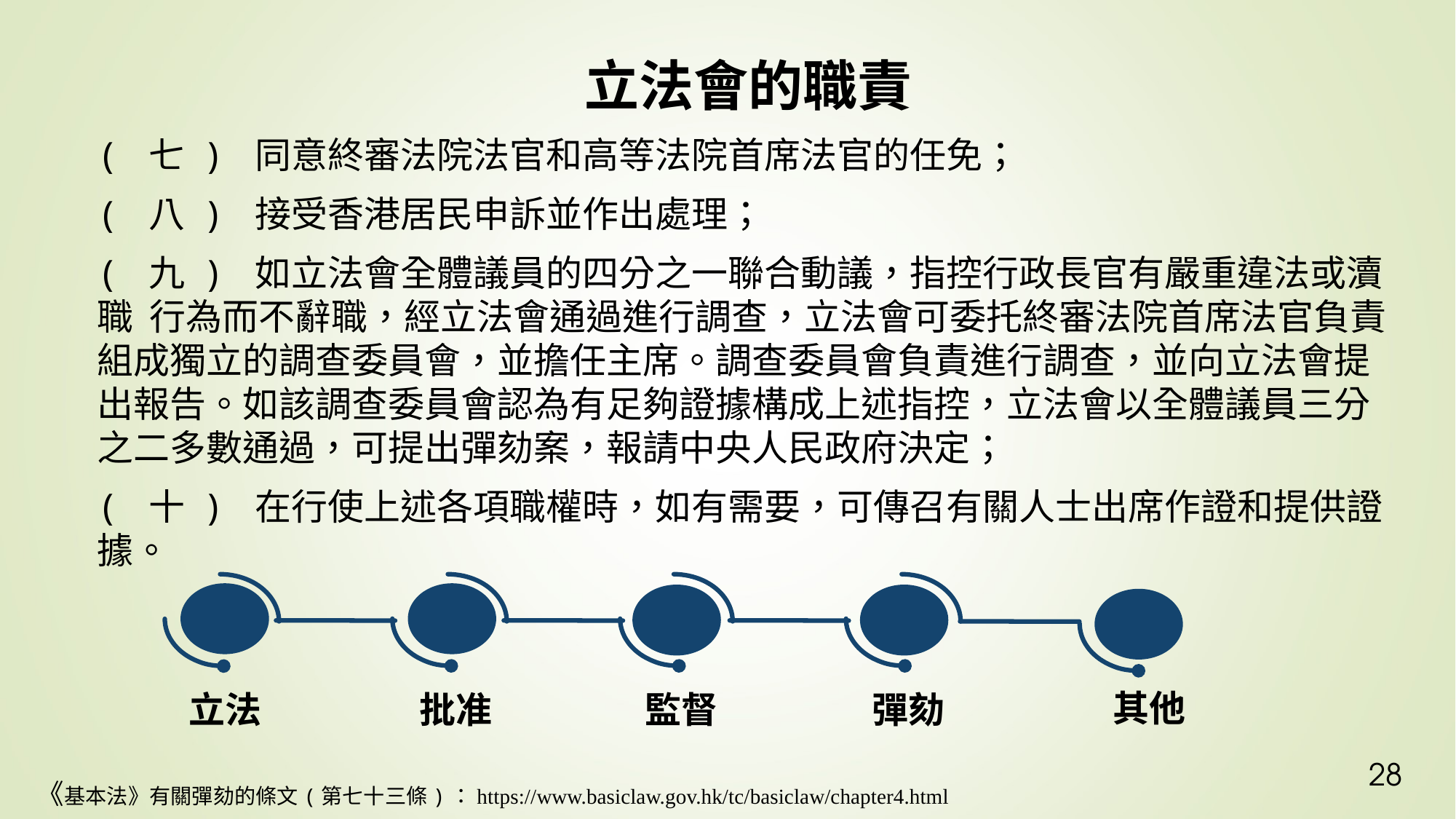

立法會的職責
( 七 ) 同意終審法院法官和高等法院首席法官的任免；
( 八 ) 接受香港居民申訴並作出處理；
( 九 ) 如立法會全體議員的四分之一聯合動議，指控行政長官有嚴重違法或瀆職  行為而不辭職，經立法會通過進行調查，立法會可委托終審法院首席法官負責組成獨立的調查委員會，並擔任主席。調查委員會負責進行調查，並向立法會提出報告。如該調查委員會認為有足夠證據構成上述指控，立法會以全體議員三分之二多數通過，可提出彈劾案，報請中央人民政府決定；
( 十 ) 在行使上述各項職權時，如有需要，可傳召有關人士出席作證和提供證據。

其他
立法
批准
監督
彈劾
28
《基本法》有關彈劾的條文(第七十三條)：https://www.basiclaw.gov.hk/tc/basiclaw/chapter4.html